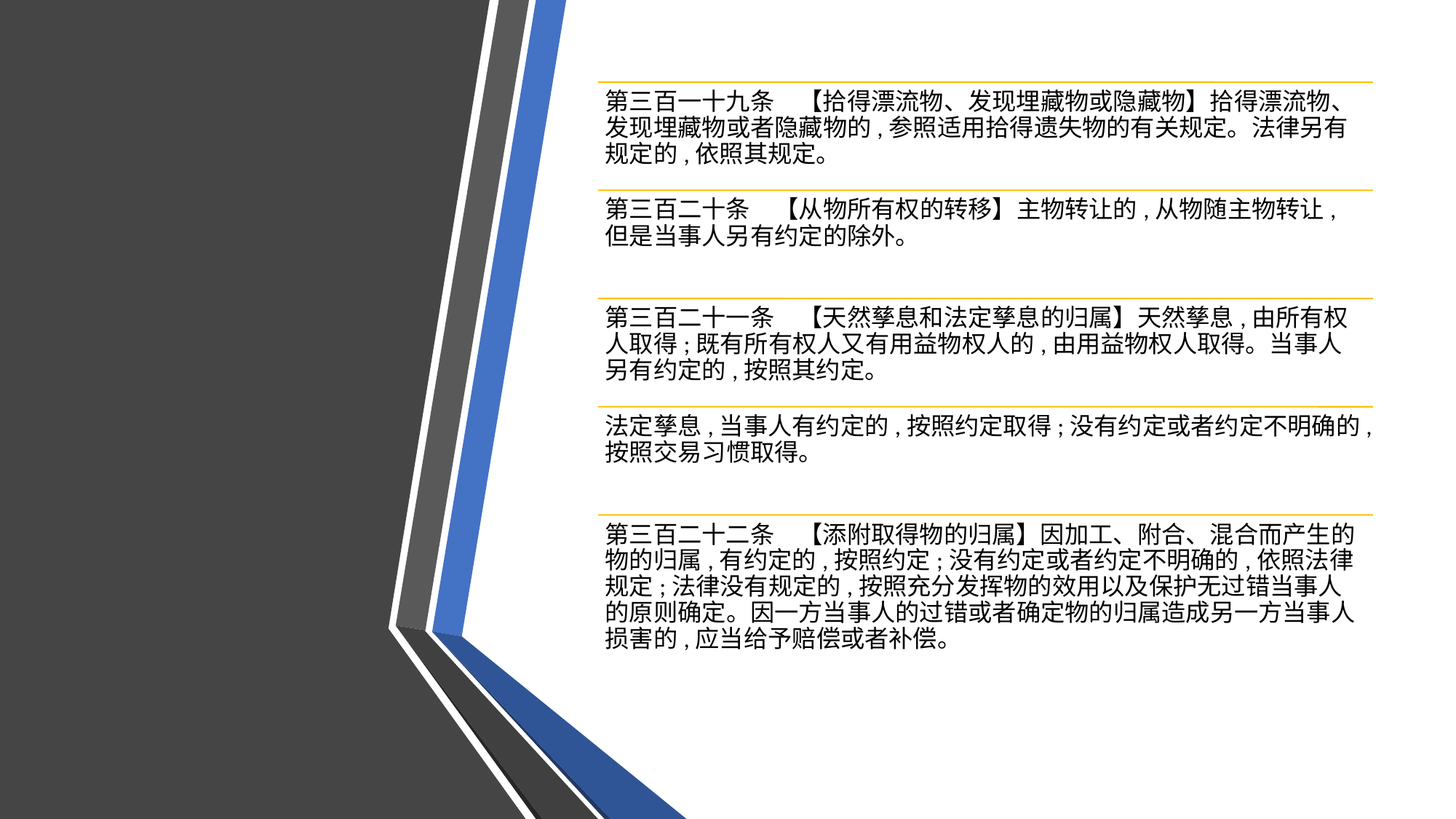

第三百一十九条　【拾得漂流物、发现埋藏物或隐藏物】拾得漂流物、发现埋藏物或者隐藏物的,参照适用拾得遗失物的有关规定。法律另有规定的,依照其规定。
第三百二十条　【从物所有权的转移】主物转让的,从物随主物转让,但是当事人另有约定的除外。
第三百二十一条　【天然孳息和法定孳息的归属】天然孳息,由所有权人取得;既有所有权人又有用益物权人的,由用益物权人取得。当事人另有约定的,按照其约定。
法定孳息,当事人有约定的,按照约定取得;没有约定或者约定不明确的,按照交易习惯取得。
第三百二十二条　【添附取得物的归属】因加工、附合、混合而产生的物的归属,有约定的,按照约定;没有约定或者约定不明确的,依照法律规定;法律没有规定的,按照充分发挥物的效用以及保护无过错当事人的原则确定。因一方当事人的过错或者确定物的归属造成另一方当事人损害的,应当给予赔偿或者补偿。